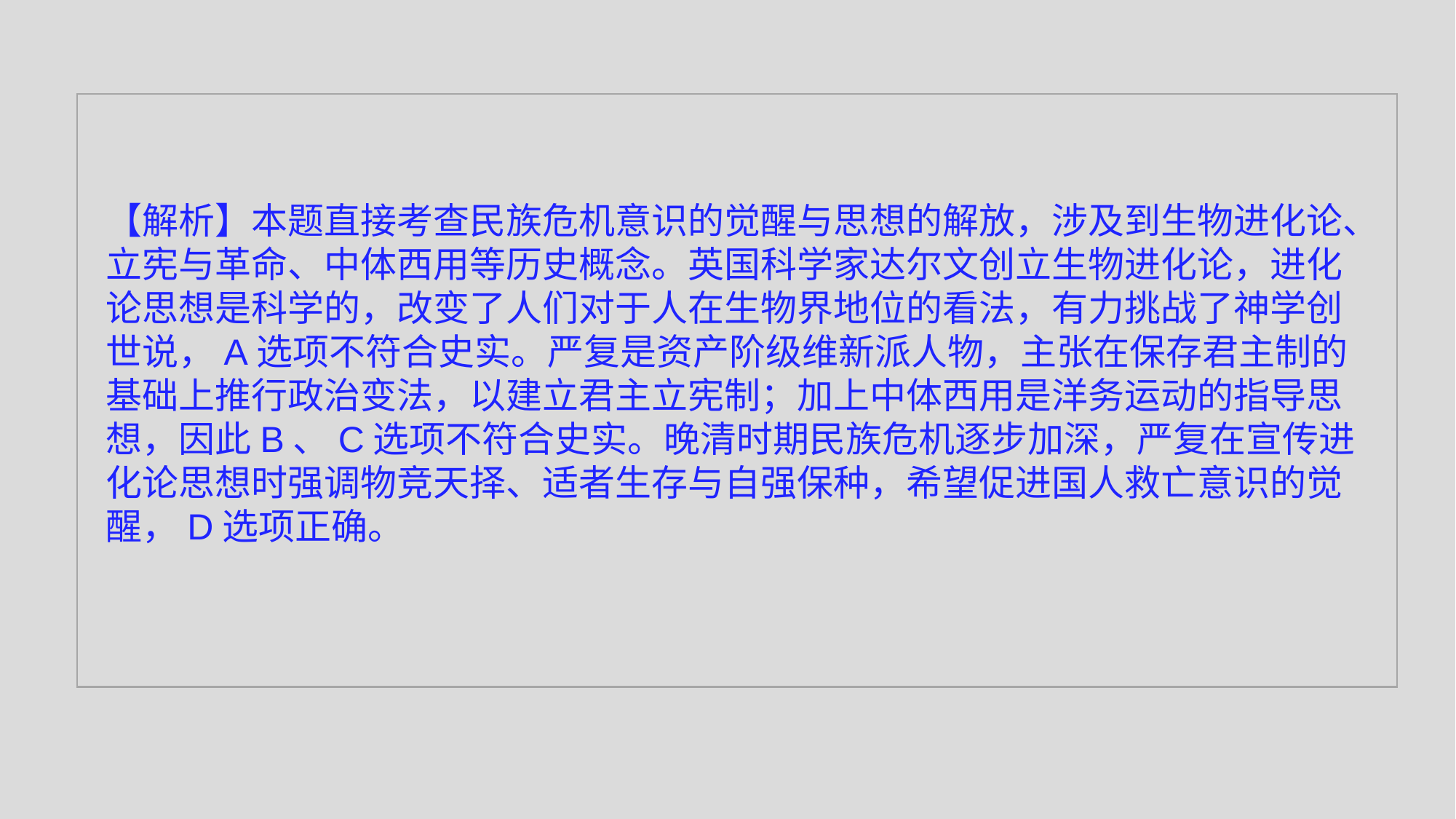

【解析】本题直接考查民族危机意识的觉醒与思想的解放，涉及到生物进化论、立宪与革命、中体西用等历史概念。英国科学家达尔文创立生物进化论，进化论思想是科学的，改变了人们对于人在生物界地位的看法，有力挑战了神学创世说，A选项不符合史实。严复是资产阶级维新派人物，主张在保存君主制的基础上推行政治变法，以建立君主立宪制；加上中体西用是洋务运动的指导思想，因此B、C选项不符合史实。晚清时期民族危机逐步加深，严复在宣传进化论思想时强调物竞天择、适者生存与自强保种，希望促进国人救亡意识的觉醒，D选项正确。